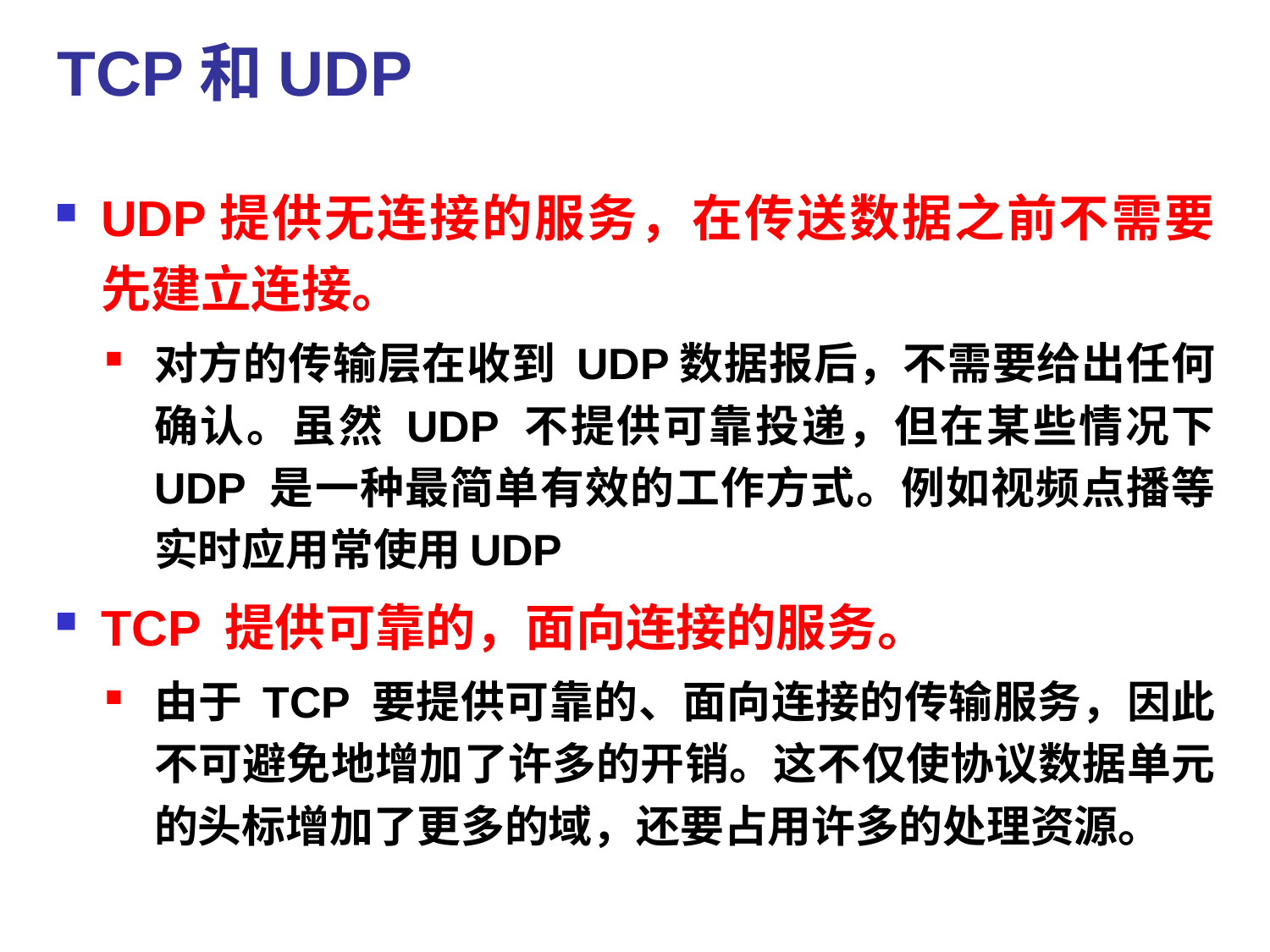

TCP和UDP
UDP提供无连接的服务，在传送数据之前不需要先建立连接。
对方的传输层在收到 UDP数据报后，不需要给出任何确认。虽然 UDP 不提供可靠投递，但在某些情况下 UDP 是一种最简单有效的工作方式。例如视频点播等实时应用常使用UDP
TCP 提供可靠的，面向连接的服务。
由于 TCP 要提供可靠的、面向连接的传输服务，因此不可避免地增加了许多的开销。这不仅使协议数据单元的头标增加了更多的域，还要占用许多的处理资源。